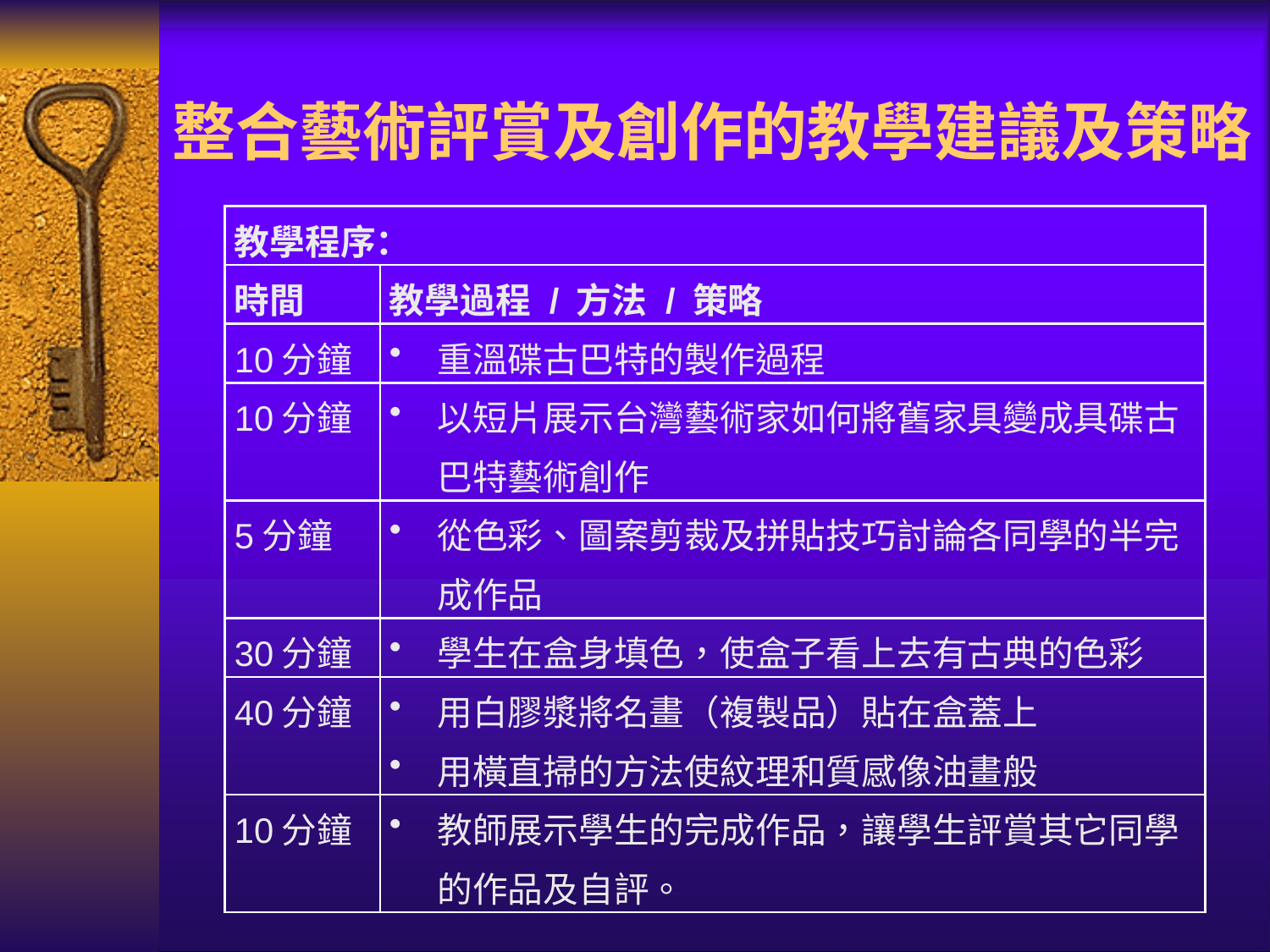

整合藝術評賞及創作的教學建議及策略
| 教學程序： |  |
| --- | --- |
| 時間 | 教學過程 / 方法 / 策略 |
| 10分鐘 | 重溫碟古巴特的製作過程 |
| 10分鐘 | 以短片展示台灣藝術家如何將舊家具變成具碟古巴特藝術創作 |
| 5分鐘 | 從色彩、圖案剪裁及拼貼技巧討論各同學的半完成作品 |
| 30分鐘 | 學生在盒身填色，使盒子看上去有古典的色彩 |
| 40分鐘 | 用白膠漿將名畫（複製品）貼在盒蓋上 用橫直掃的方法使紋理和質感像油畫般 |
| 10分鐘 | 教師展示學生的完成作品，讓學生評賞其它同學的作品及自評。 |